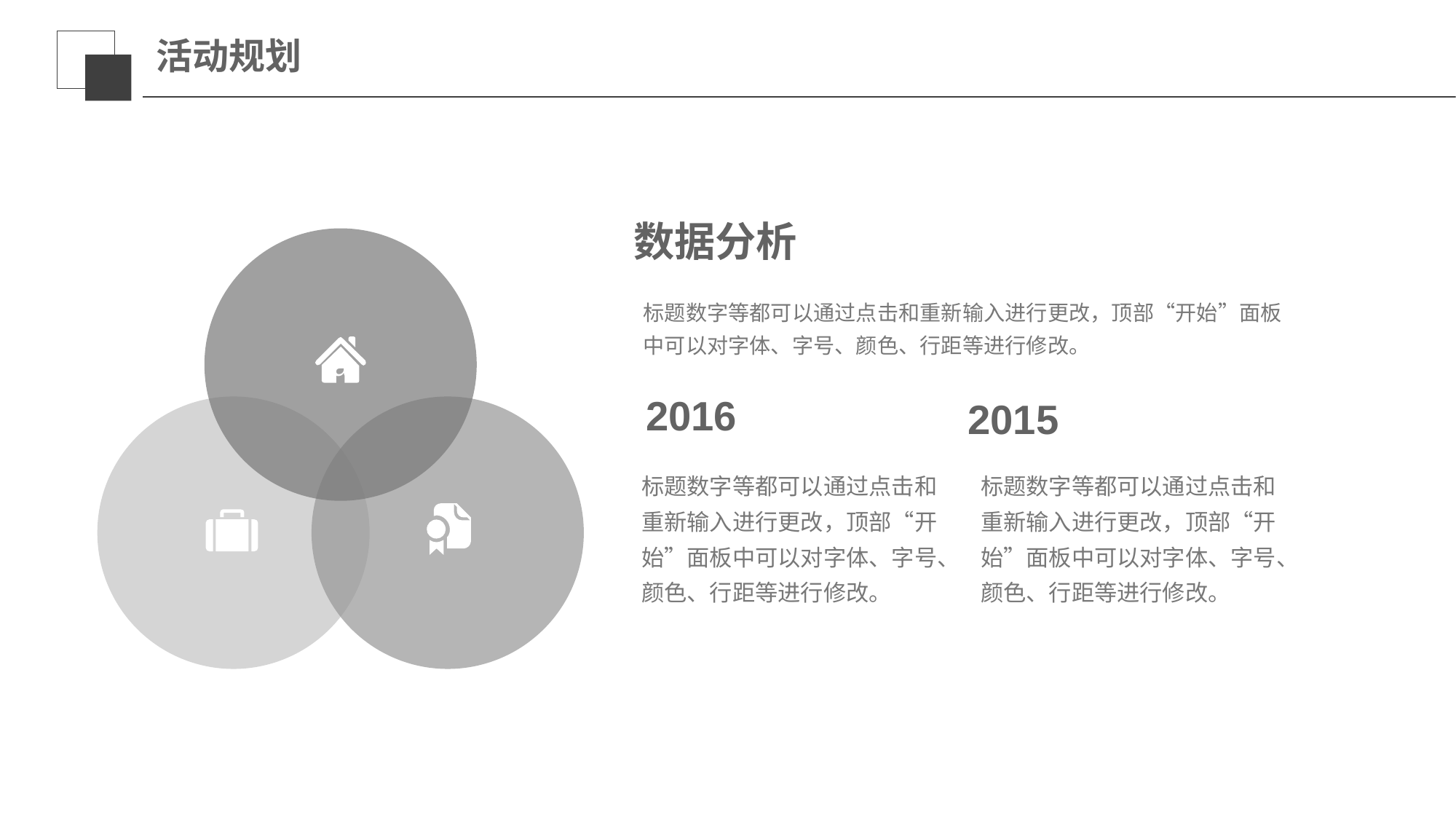

# 活动规划
数据分析
a

标题数字等都可以通过点击和重新输入进行更改，顶部“开始”面板中可以对字体、字号、颜色、行距等进行修改。
2016
2015
标题数字等都可以通过点击和重新输入进行更改，顶部“开始”面板中可以对字体、字号、颜色、行距等进行修改。
标题数字等都可以通过点击和重新输入进行更改，顶部“开始”面板中可以对字体、字号、颜色、行距等进行修改。